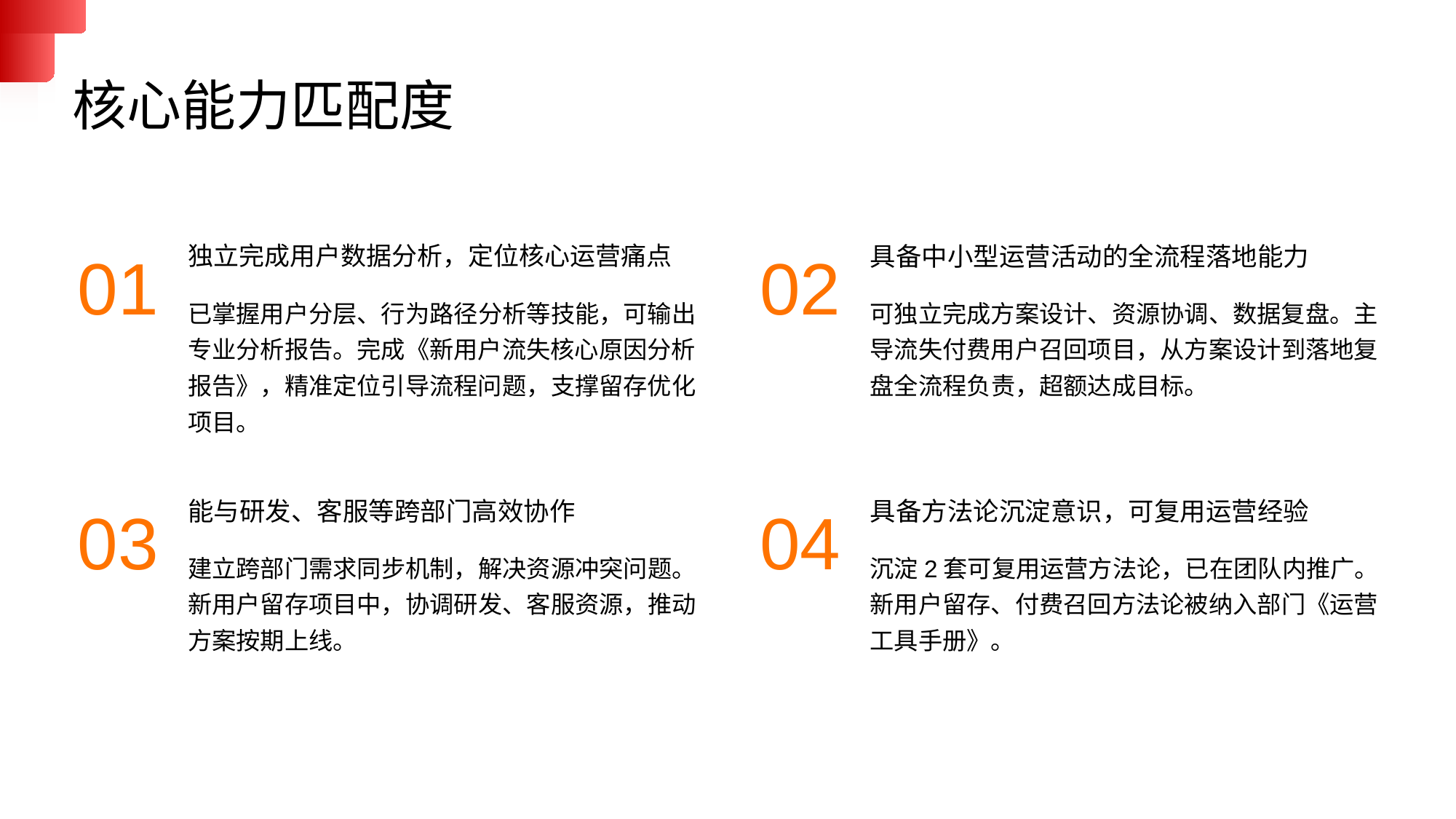

核心能力匹配度
独立完成用户数据分析，定位核心运营痛点
具备中小型运营活动的全流程落地能力
01
02
已掌握用户分层、行为路径分析等技能，可输出专业分析报告。完成《新用户流失核心原因分析报告》，精准定位引导流程问题，支撑留存优化项目。
可独立完成方案设计、资源协调、数据复盘。主导流失付费用户召回项目，从方案设计到落地复盘全流程负责，超额达成目标。
能与研发、客服等跨部门高效协作
具备方法论沉淀意识，可复用运营经验
03
04
建立跨部门需求同步机制，解决资源冲突问题。新用户留存项目中，协调研发、客服资源，推动方案按期上线。
沉淀2套可复用运营方法论，已在团队内推广。新用户留存、付费召回方法论被纳入部门《运营工具手册》。